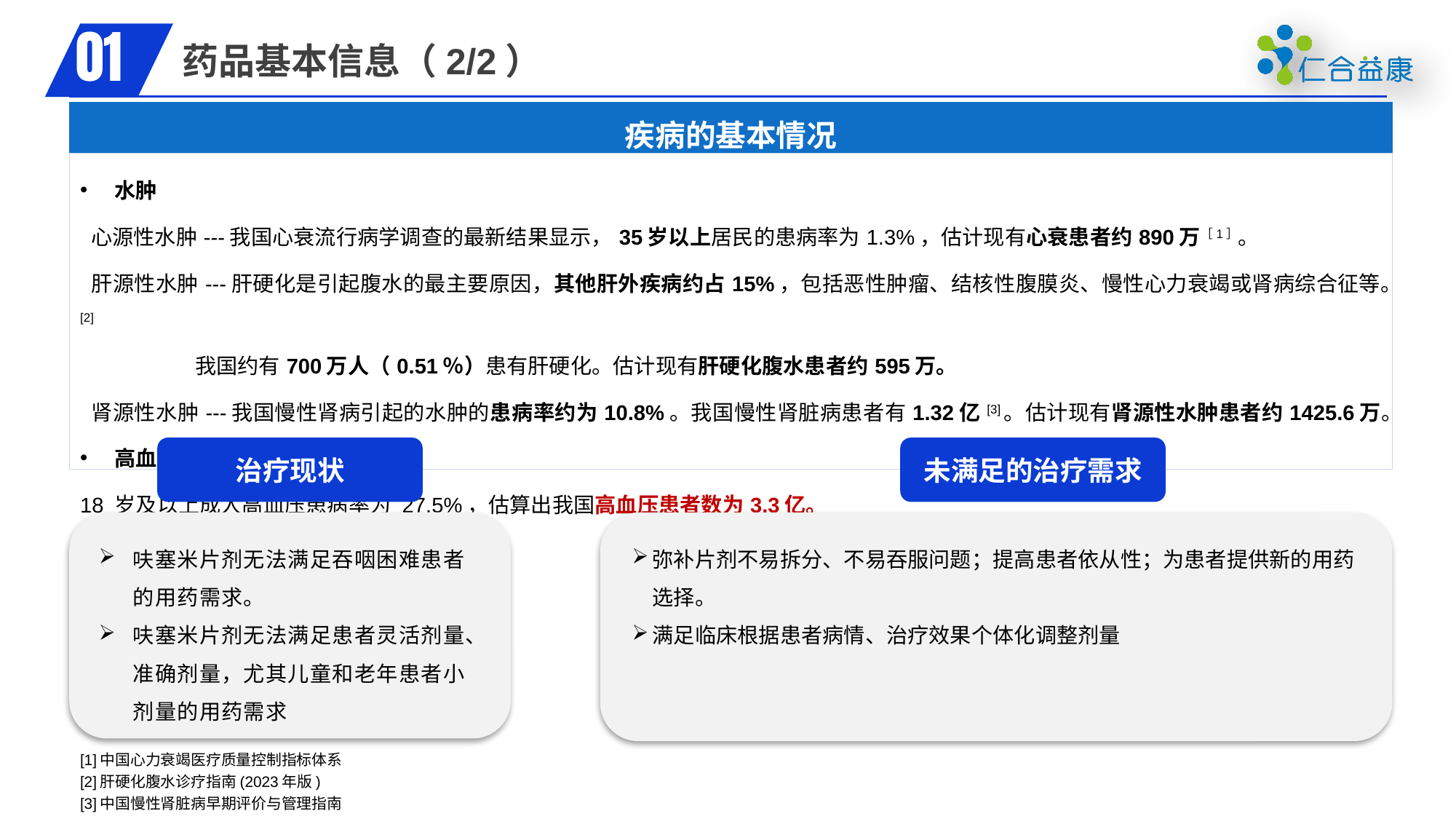

01

药品基本信息（2/2）

| 疾病的基本情况 |
| --- |
| 水肿 心源性水肿---我国心衰流行病学调查的最新结果显示，35岁以上居民的患病率为1.3%，估计现有心衰患者约890万［1］。 肝源性水肿---肝硬化是引起腹水的最主要原因，其他肝外疾病约占15%，包括恶性肿瘤、结核性腹膜炎、慢性心力衰竭或肾病综合征等。[2] 我国约有700万人（0.51％）患有肝硬化。估计现有肝硬化腹水患者约595万。 肾源性水肿---我国慢性肾病引起的水肿的患病率约为10.8%。我国慢性肾脏病患者有1.32亿[3]。估计现有肾源性水肿患者约1425.6万。 高血压 18 岁及以上成人高血压患病率为 27.5%，估算出我国高血压患者数为3.3亿。 |
治疗现状

呋塞米片剂无法满足吞咽困难患者的用药需求。
呋塞米片剂无法满足患者灵活剂量、准确剂量，尤其儿童和老年患者小剂量的用药需求
未满足的治疗需求

弥补片剂不易拆分、不易吞服问题；提高患者依从性；为患者提供新的用药选择。
满足临床根据患者病情、治疗效果个体化调整剂量
[1]中国心力衰竭医疗质量控制指标体系
[2]肝硬化腹水诊疗指南(2023年版)
[3]中国慢性肾脏病早期评价与管理指南